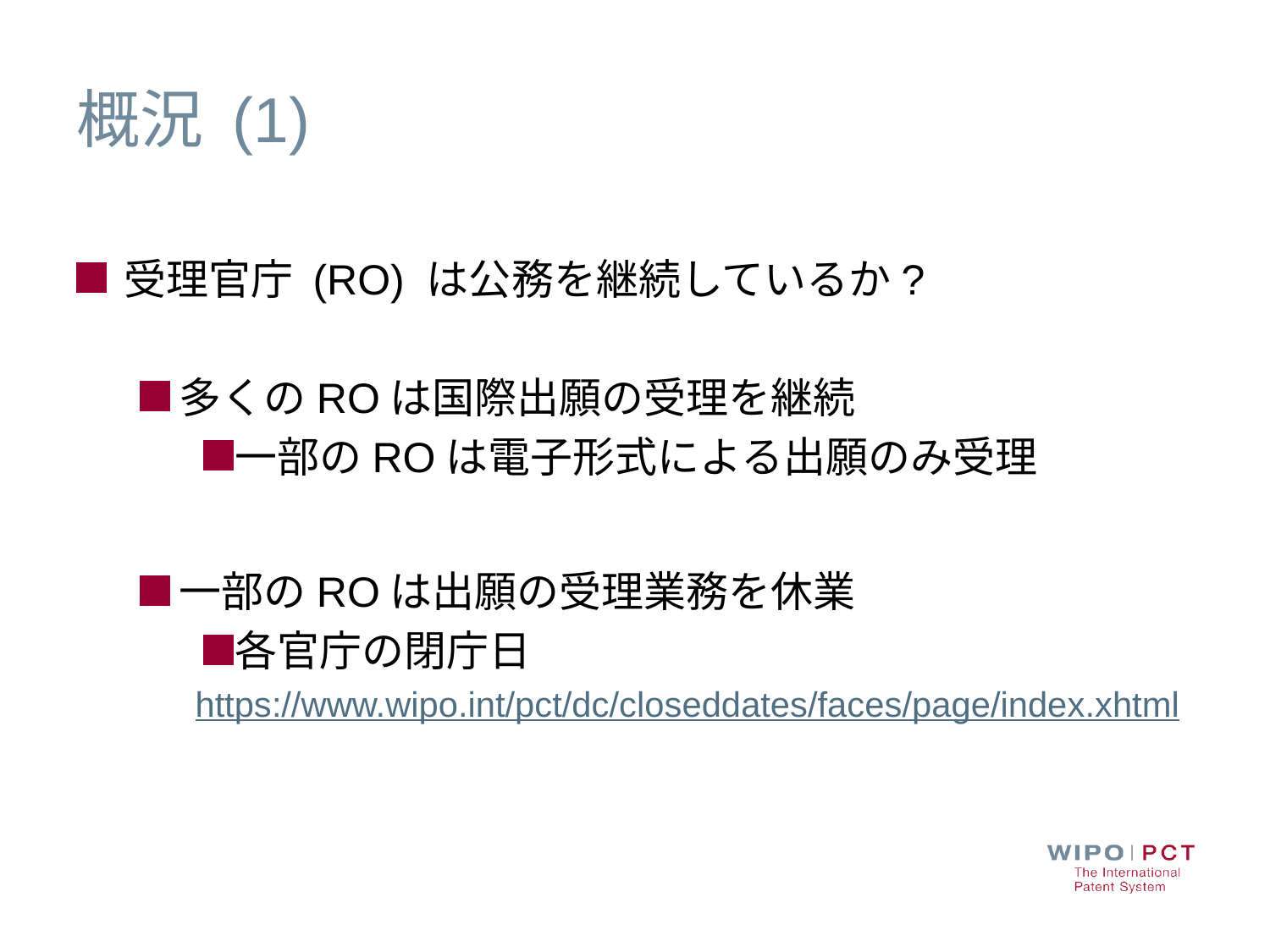

# 概況 (1)
受理官庁 (RO) は公務を継続しているか?

多くのROは国際出願の受理を継続
一部のROは電子形式による出願のみ受理

一部のROは出願の受理業務を休業
各官庁の閉庁日
https://www.wipo.int/pct/dc/closeddates/faces/page/index.xhtml